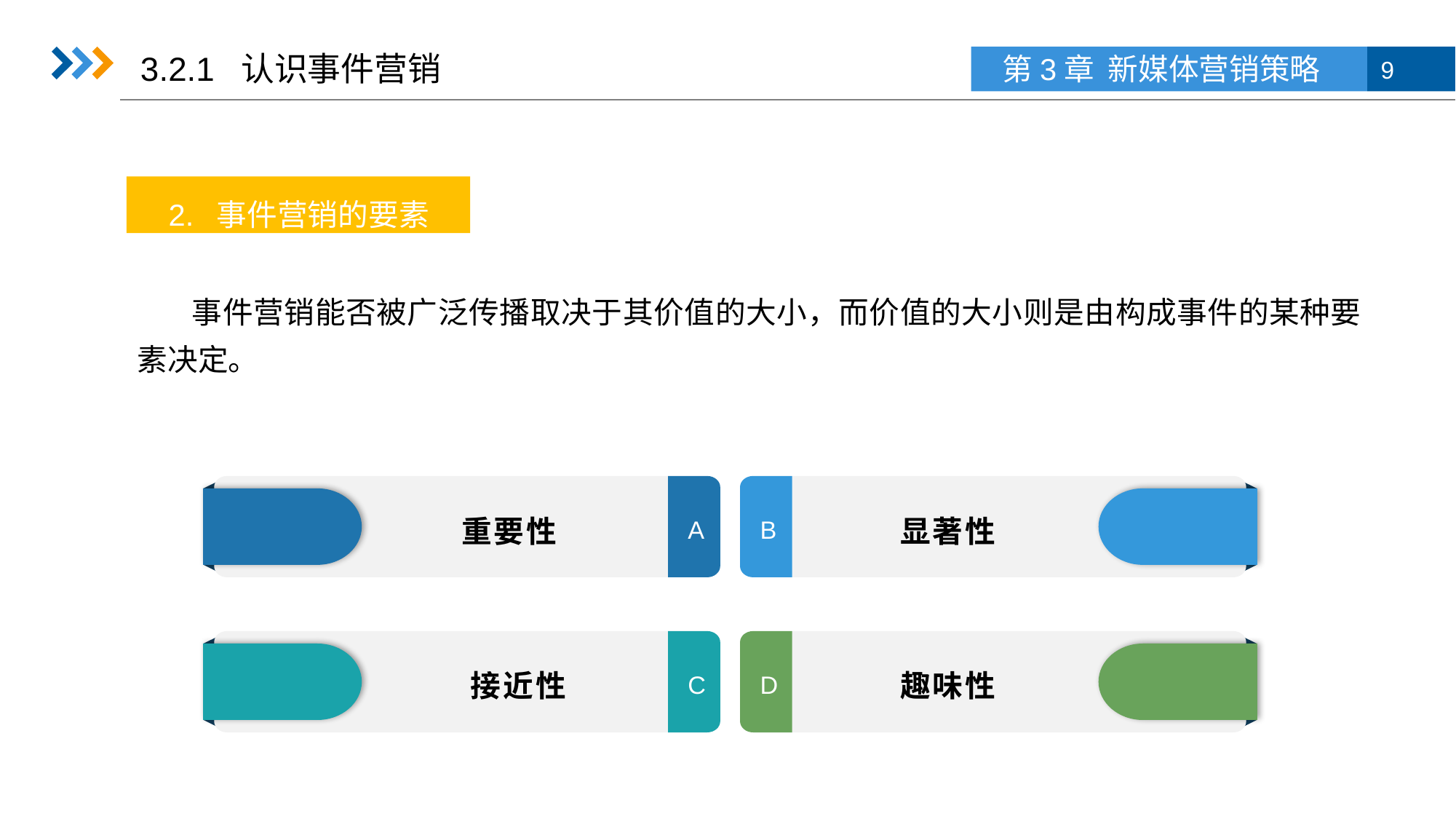

3.2.1  认识事件营销
2. 事件营销的要素
事件营销能否被广泛传播取决于其价值的大小，而价值的大小则是由构成事件的某种要素决定。

重要性
显著性
A
B

接近性
趣味性

C
D